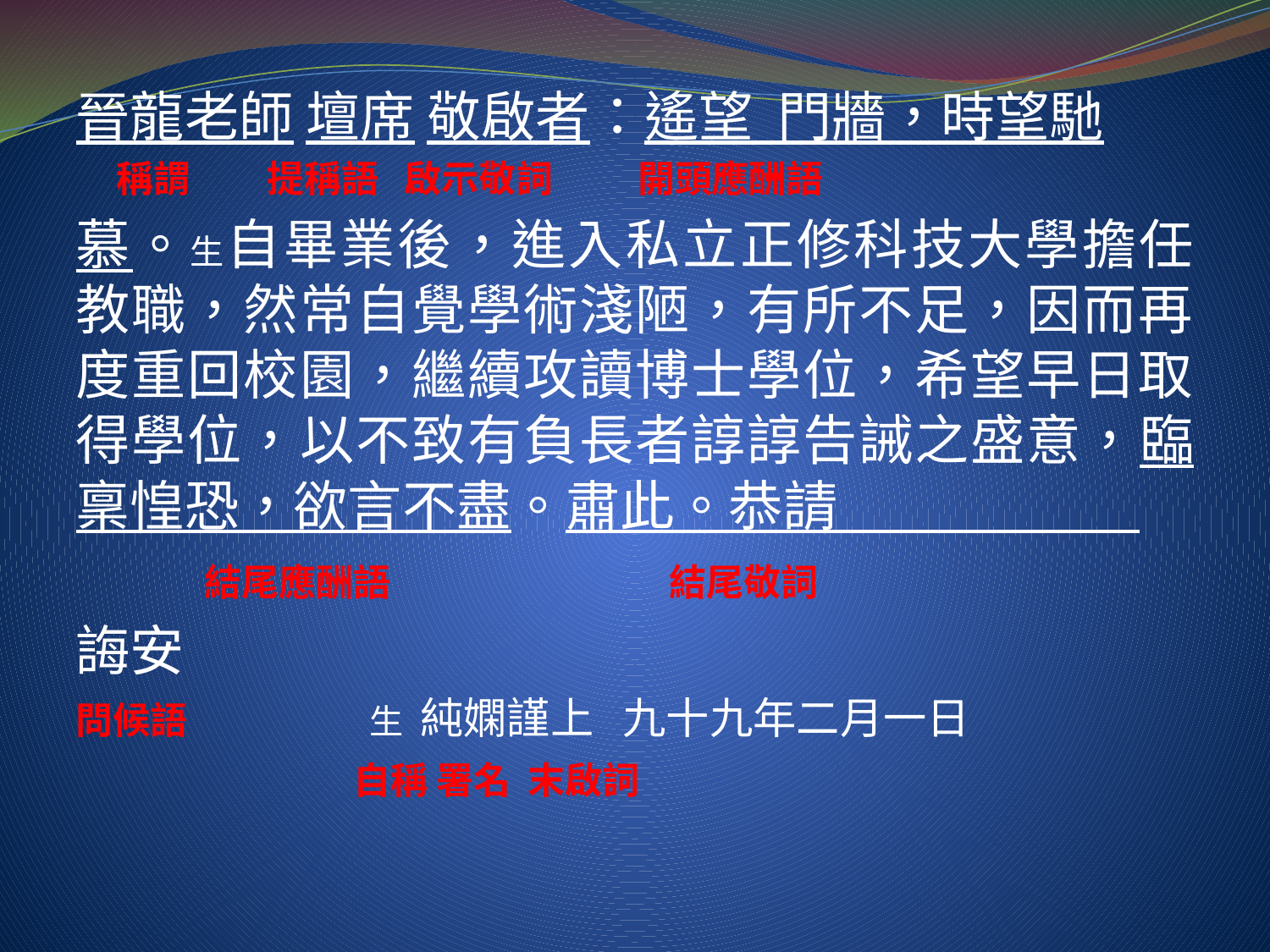

晉龍老師 壇席 敬啟者：遙望  門牆，時望馳
    稱謂         提稱語   啟示敬詞          開頭應酬語
慕。生自畢業後，進入私立正修科技大學擔任教職，然常自覺學術淺陋，有所不足，因而再度重回校園，繼續攻讀博士學位，希望早日取得學位，以不致有負長者諄諄告誡之盛意，臨稟惶恐，欲言不盡。肅此。恭請
           結尾應酬語                                 結尾敬詞
誨安
問候語                      生  純嫻謹上   九十九年二月一日
                           自稱 署名  末啟詞